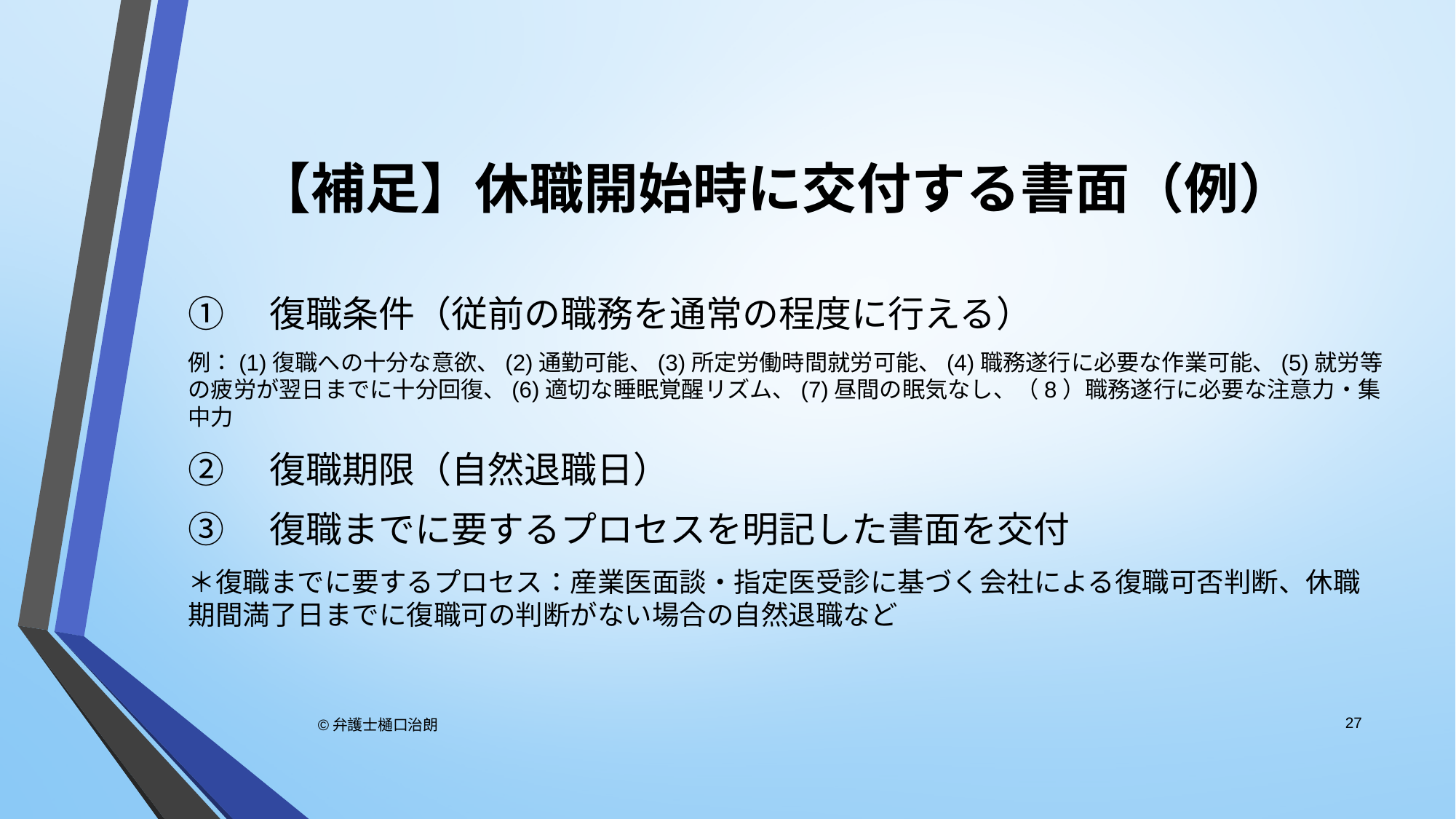

# 【補足】休職開始時に交付する書面（例）
①　復職条件（従前の職務を通常の程度に行える）
例：(1)復職への十分な意欲、(2)通勤可能、(3)所定労働時間就労可能、(4)職務遂行に必要な作業可能、(5)就労等の疲労が翌日までに十分回復、(6)適切な睡眠覚醒リズム、(7)昼間の眠気なし、（8）職務遂行に必要な注意力・集中力
➁　復職期限（自然退職日）
③　復職までに要するプロセスを明記した書面を交付
＊復職までに要するプロセス：産業医面談・指定医受診に基づく会社による復職可否判断、休職期間満了日までに復職可の判断がない場合の自然退職など

27
©弁護士樋口治朗